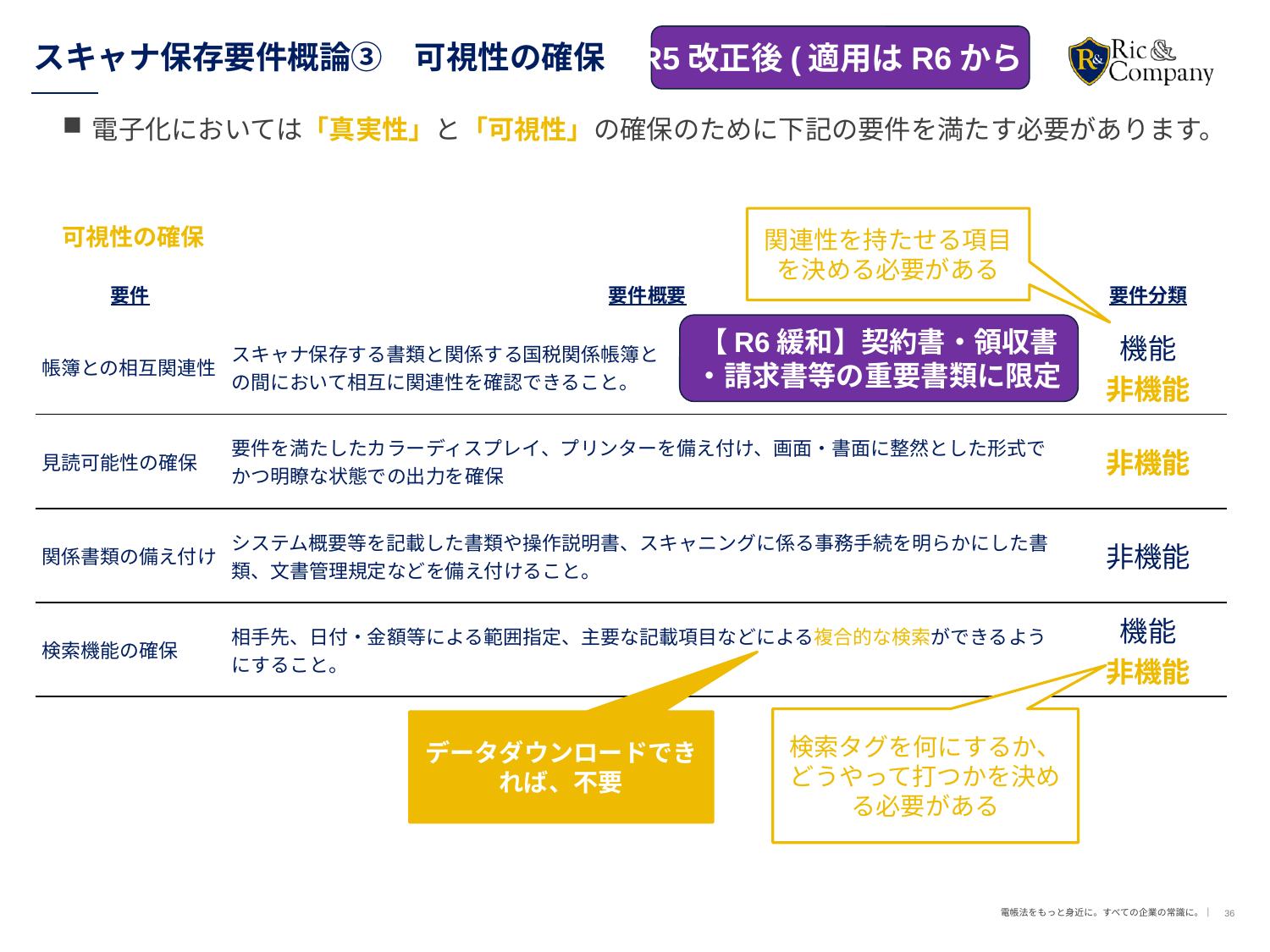

R5改正後(適用はR6から)
# スキャナ保存要件概論③　可視性の確保
電子化においては「真実性」と「可視性」の確保のために下記の要件を満たす必要があります。
可視性の確保
関連性を持たせる項目を決める必要がある
| 要件 | 要件概要 | 要件分類 |
| --- | --- | --- |
| 帳簿との相互関連性 | スキャナ保存する書類と関係する国税関係帳簿と の間において相互に関連性を確認できること。 | 機能 非機能 |
| 見読可能性の確保 | 要件を満たしたカラーディスプレイ、プリンターを備え付け、画面・書面に整然とした形式でかつ明瞭な状態での出力を確保 | 非機能 |
| 関係書類の備え付け | システム概要等を記載した書類や操作説明書、スキャニングに係る事務手続を明らかにした書類、文書管理規定などを備え付けること。 | 非機能 |
| 検索機能の確保 | 相手先、日付・金額等による範囲指定、主要な記載項目などによる複合的な検索ができるようにすること。 | 機能 非機能 |
【R6緩和】契約書・領収書
・請求書等の重要書類に限定
検索タグを何にするか、どうやって打つかを決める必要がある
データダウンロードできれば、不要